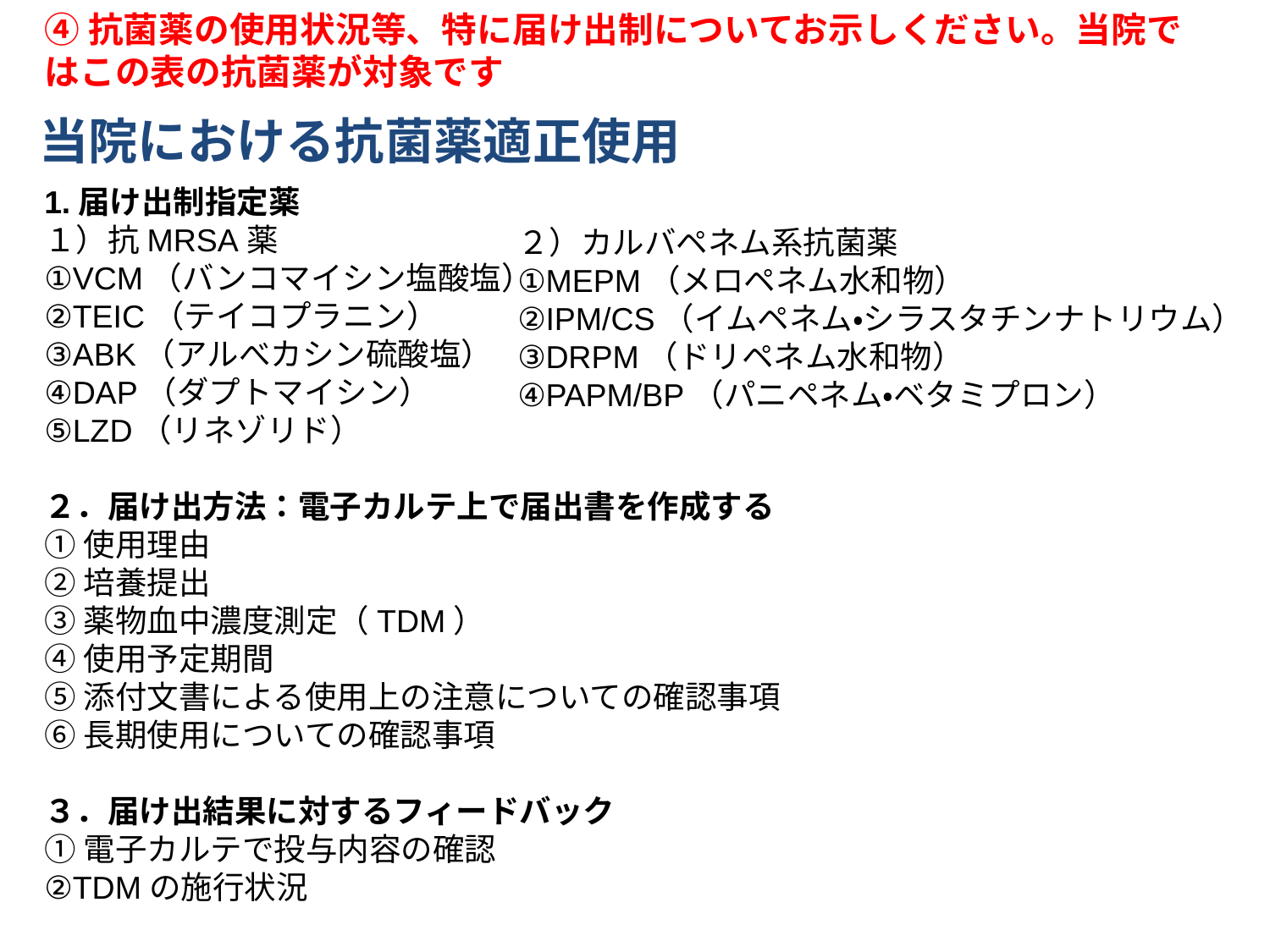

④抗菌薬の使用状況等、特に届け出制についてお示しください。当院ではこの表の抗菌薬が対象です
当院における抗菌薬適正使用
1.届け出制指定薬
１）抗MRSA薬
①VCM（バンコマイシン塩酸塩）
②TEIC（テイコプラニン）
③ABK（アルべカシン硫酸塩）
④DAP（ダプトマイシン）
⑤LZD（リネゾリド）

２．届け出方法：電子カルテ上で届出書を作成する
①使用理由
②培養提出
③薬物血中濃度測定（TDM）
④使用予定期間
⑤添付文書による使用上の注意についての確認事項
⑥長期使用についての確認事項

３．届け出結果に対するフィードバック
①電子カルテで投与内容の確認
②TDMの施行状況
２）カルバペネム系抗菌薬
①MEPM（メロペネム水和物）
②IPM/CS（イムペネム・シラスタチンナトリウム）
③DRPM（ドリペネム水和物）
④PAPM/BP（パニペネム・ベタミプロン）